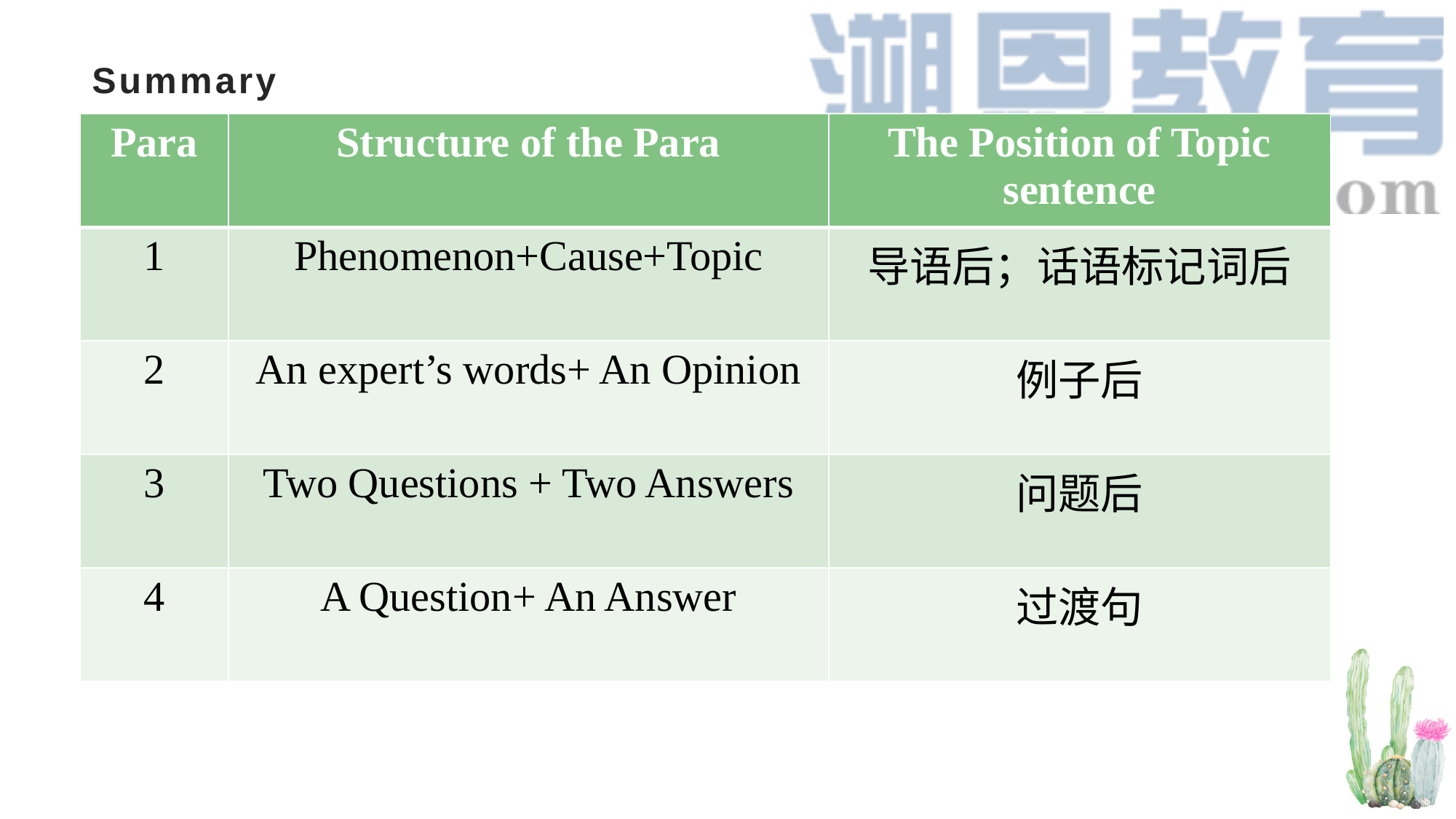

# Summary
| Para | Structure of the Para | The Position of Topic sentence |
| --- | --- | --- |
| 1 | Phenomenon+Cause+Topic | 导语后；话语标记词后 |
| 2 | An expert’s words+ An Opinion | 例子后 |
| 3 | Two Questions + Two Answers | 问题后 |
| 4 | A Question+ An Answer | 过渡句 |